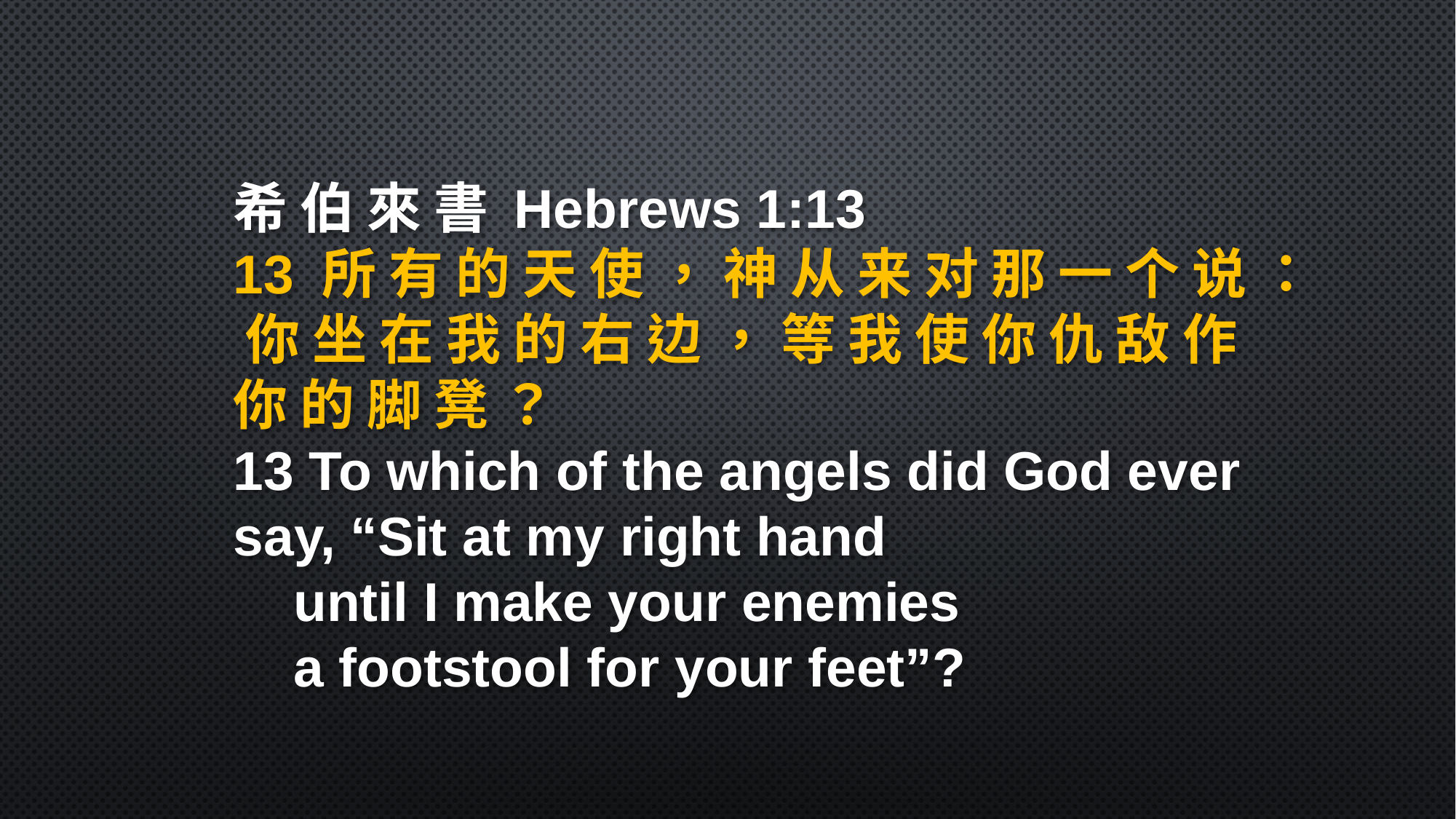

希 伯 來 書 Hebrews 1:13
13 所 有 的 天 使 ， 神 从 来 对 那 一 个 说 ： 你 坐 在 我 的 右 边 ， 等 我 使 你 仇 敌 作 你 的 脚 凳 ？
13 To which of the angels did God ever say, “Sit at my right hand
    until I make your enemies
    a footstool for your feet”?